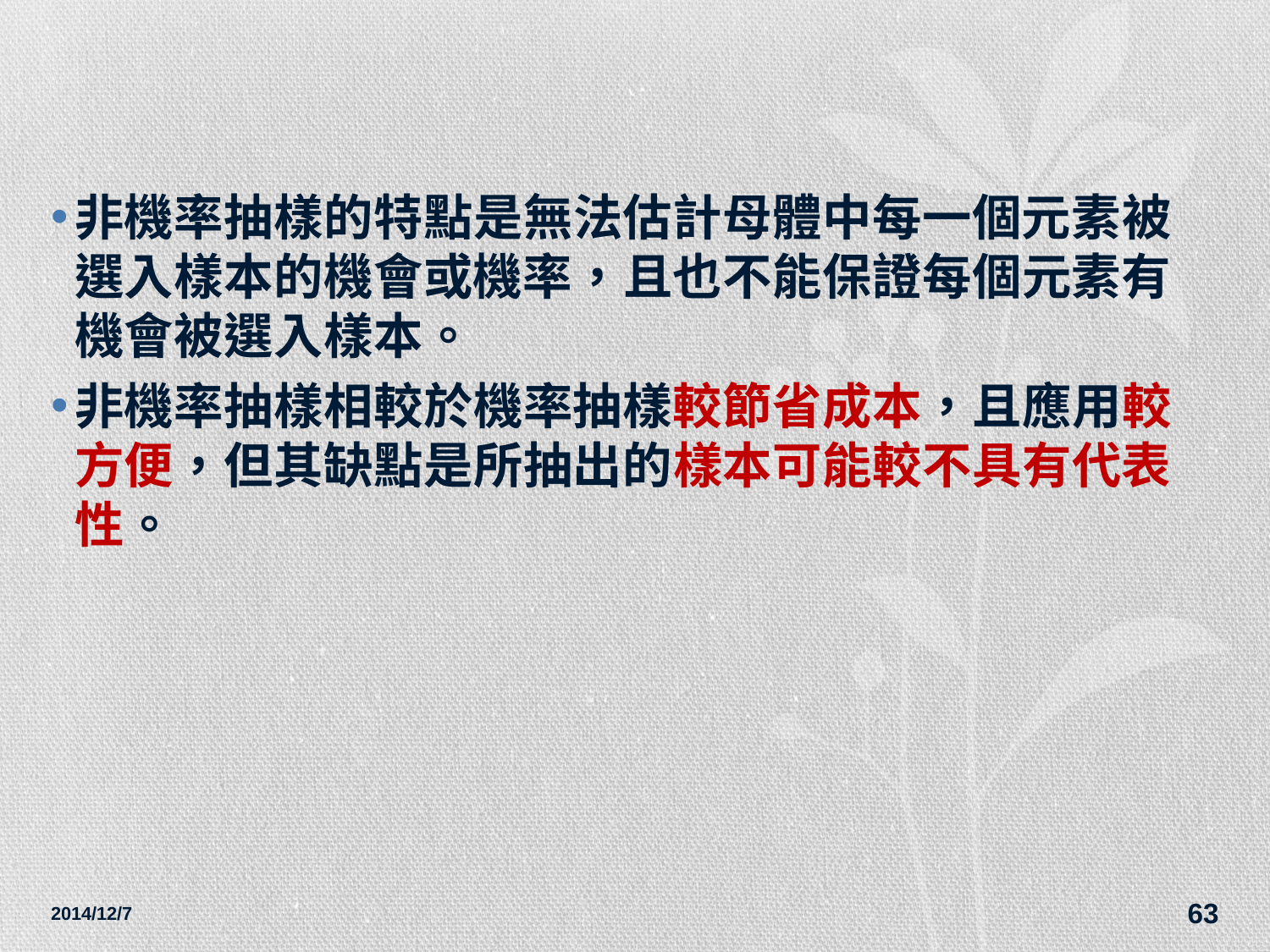

#
非機率抽樣的特點是無法估計母體中每一個元素被選入樣本的機會或機率，且也不能保證每個元素有機會被選入樣本。
非機率抽樣相較於機率抽樣較節省成本，且應用較方便，但其缺點是所抽出的樣本可能較不具有代表性。

2014/12/7
63